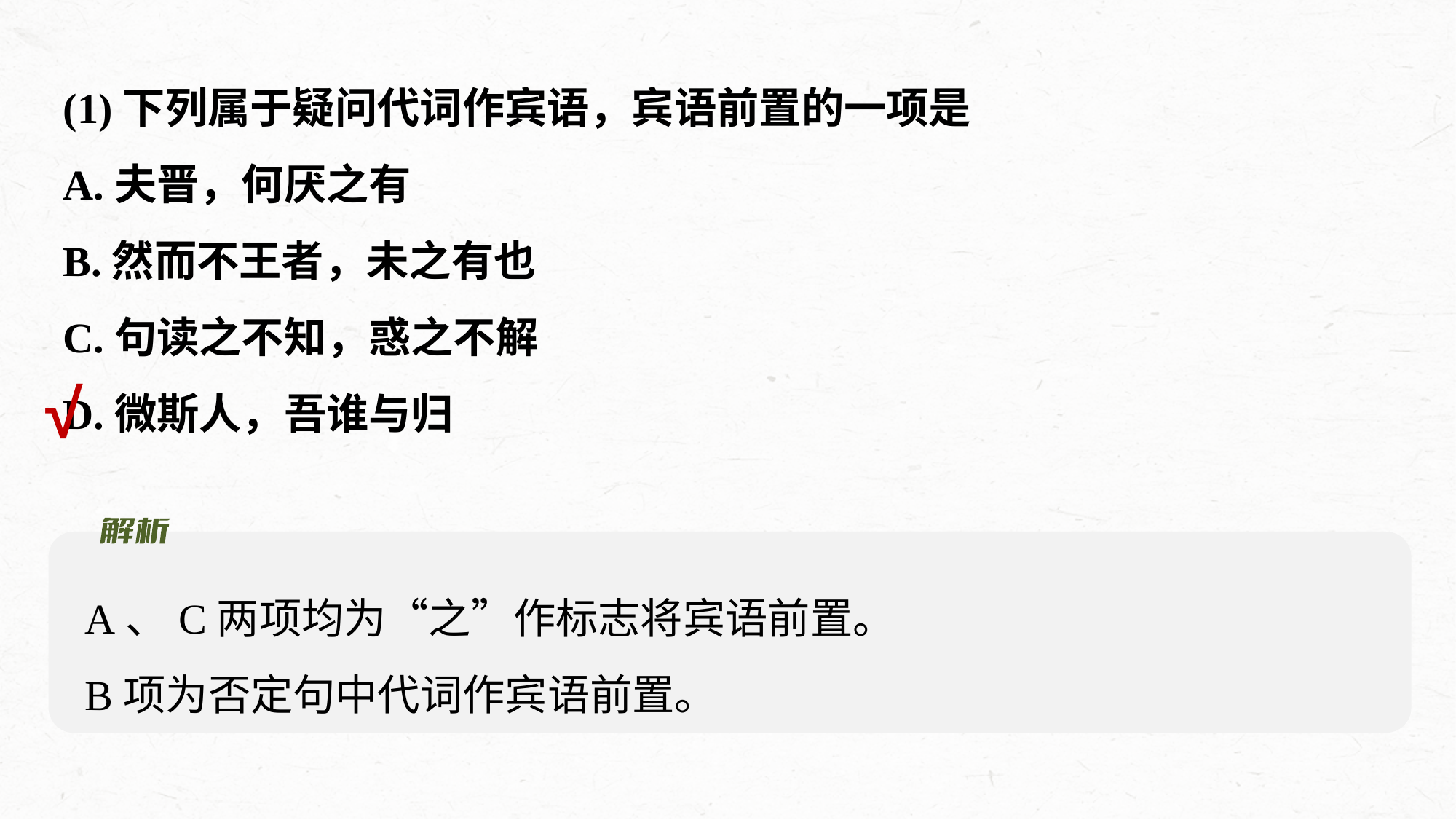

(1)下列属于疑问代词作宾语，宾语前置的一项是
A.夫晋，何厌之有
B.然而不王者，未之有也
C.句读之不知，惑之不解
D.微斯人，吾谁与归
√

A、C两项均为“之”作标志将宾语前置。
B项为否定句中代词作宾语前置。